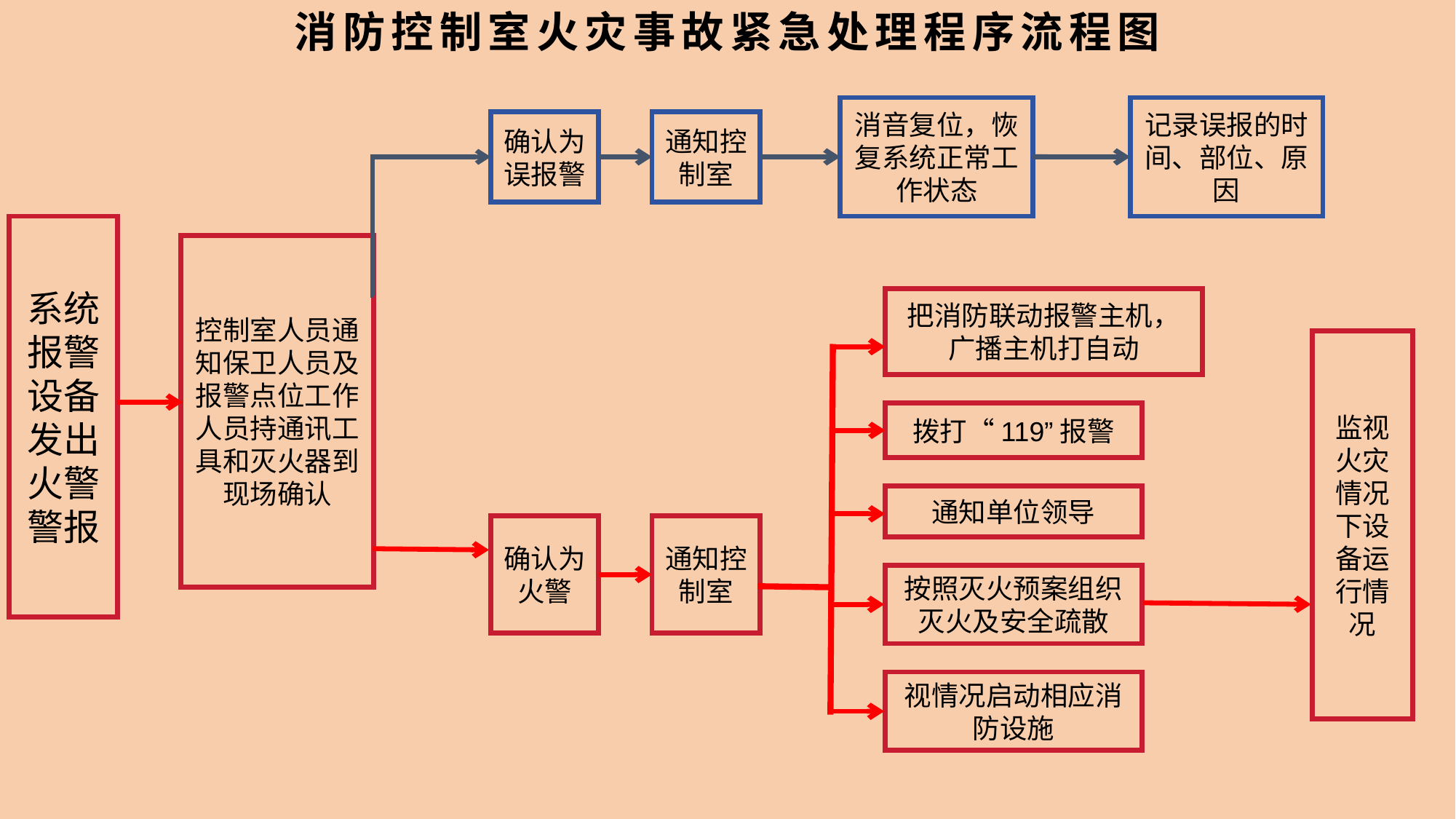

消防控制室火灾事故紧急处理程序流程图
消音复位，恢复系统正常工作状态
记录误报的时间、部位、原因
确认为误报警
通知控制室
系统报警设备发出火警警报
控制室人员通知保卫人员及报警点位工作人员持通讯工具和灭火器到现场确认
把消防联动报警主机，广播主机打自动
监视火灾情况下设备运行情况
拨打“119”报警
通知单位领导
确认为火警
通知控制室
按照灭火预案组织灭火及安全疏散
视情况启动相应消防设施